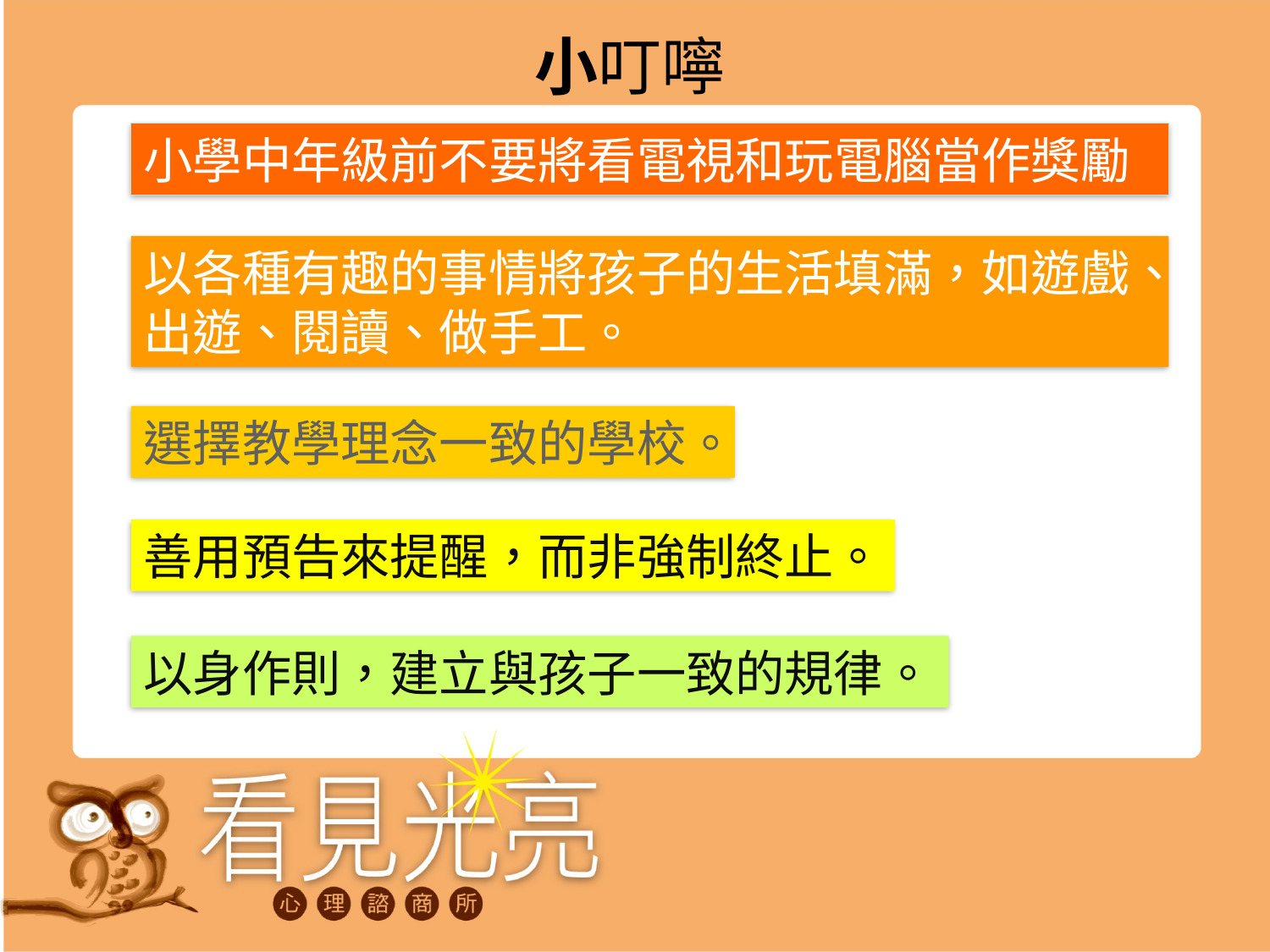

# 小叮嚀
小學中年級前不要將看電視和玩電腦當作獎勵
以各種有趣的事情將孩子的生活填滿，如遊戲、出遊、閱讀、做手工。
選擇教學理念一致的學校。
善用預告來提醒，而非強制終止。
以身作則，建立與孩子一致的規律。